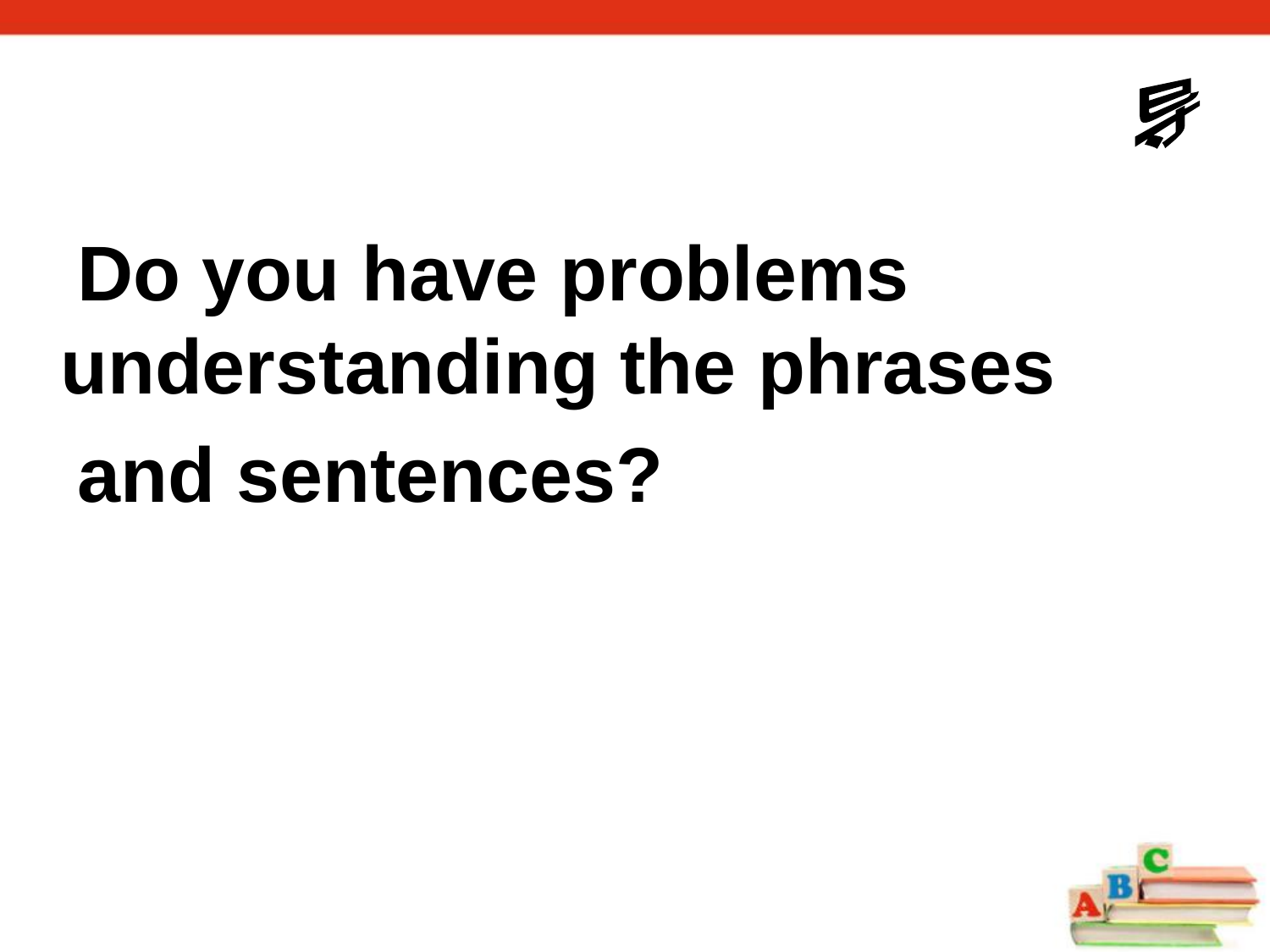

Do you have problems           understanding the phrases
   and sentences?
导